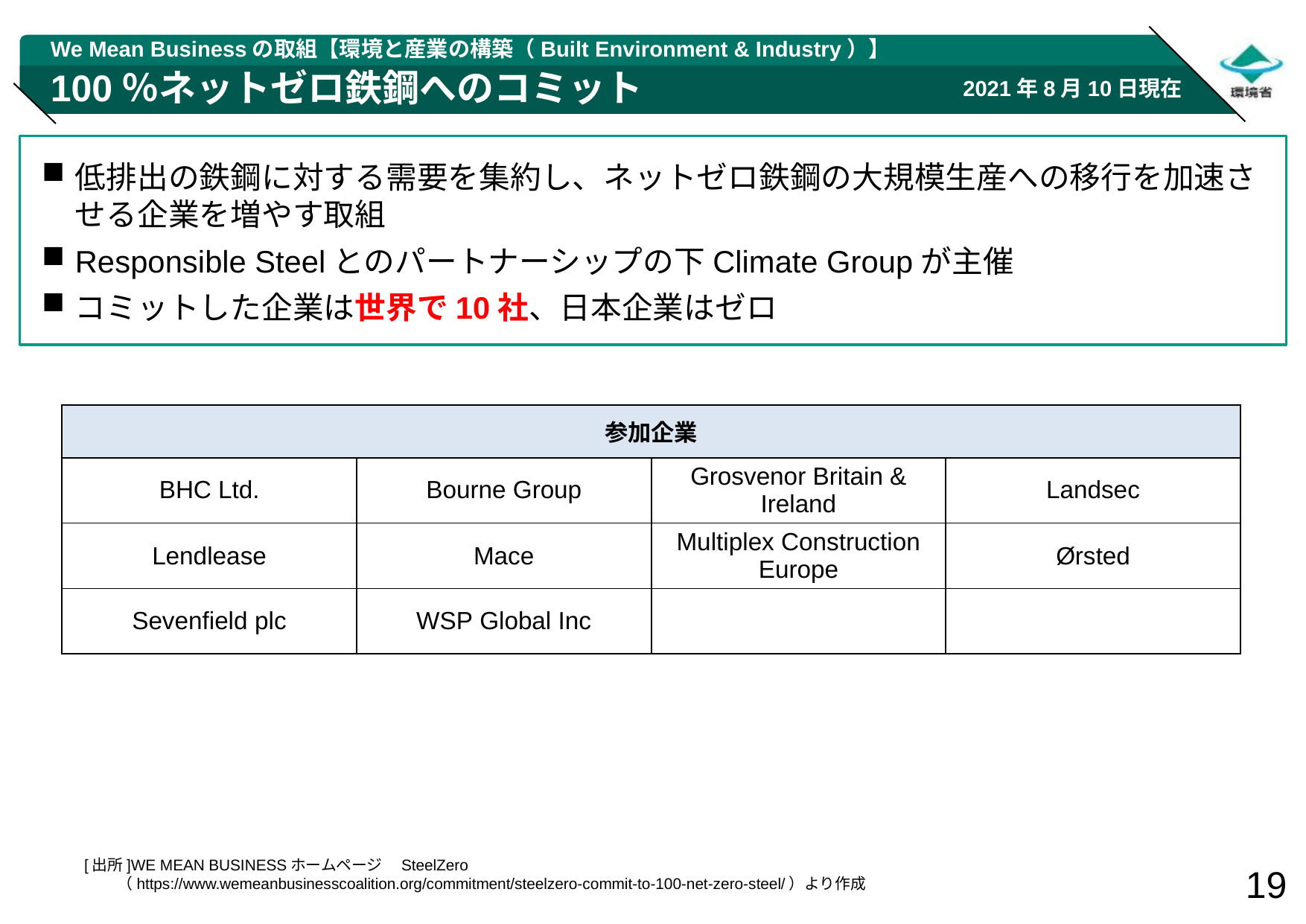

We Mean Businessの取組【環境と産業の構築（Built Environment & Industry）】
# 100％ネットゼロ鉄鋼へのコミット
2021年8月10日現在
低排出の鉄鋼に対する需要を集約し、ネットゼロ鉄鋼の大規模生産への移行を加速させる企業を増やす取組
Responsible Steelとのパートナーシップの下Climate Groupが主催
コミットした企業は世界で10社、日本企業はゼロ
| 参加企業 |  |  |  |
| --- | --- | --- | --- |
| BHC Ltd. | Bourne Group | Grosvenor Britain & Ireland | Landsec |
| Lendlease | Mace | Multiplex Construction Europe | Ørsted |
| Sevenfield plc | WSP Global Inc |  |  |
[出所]WE MEAN BUSINESSホームページ　SteelZero
（https://www.wemeanbusinesscoalition.org/commitment/steelzero-commit-to-100-net-zero-steel/）より作成